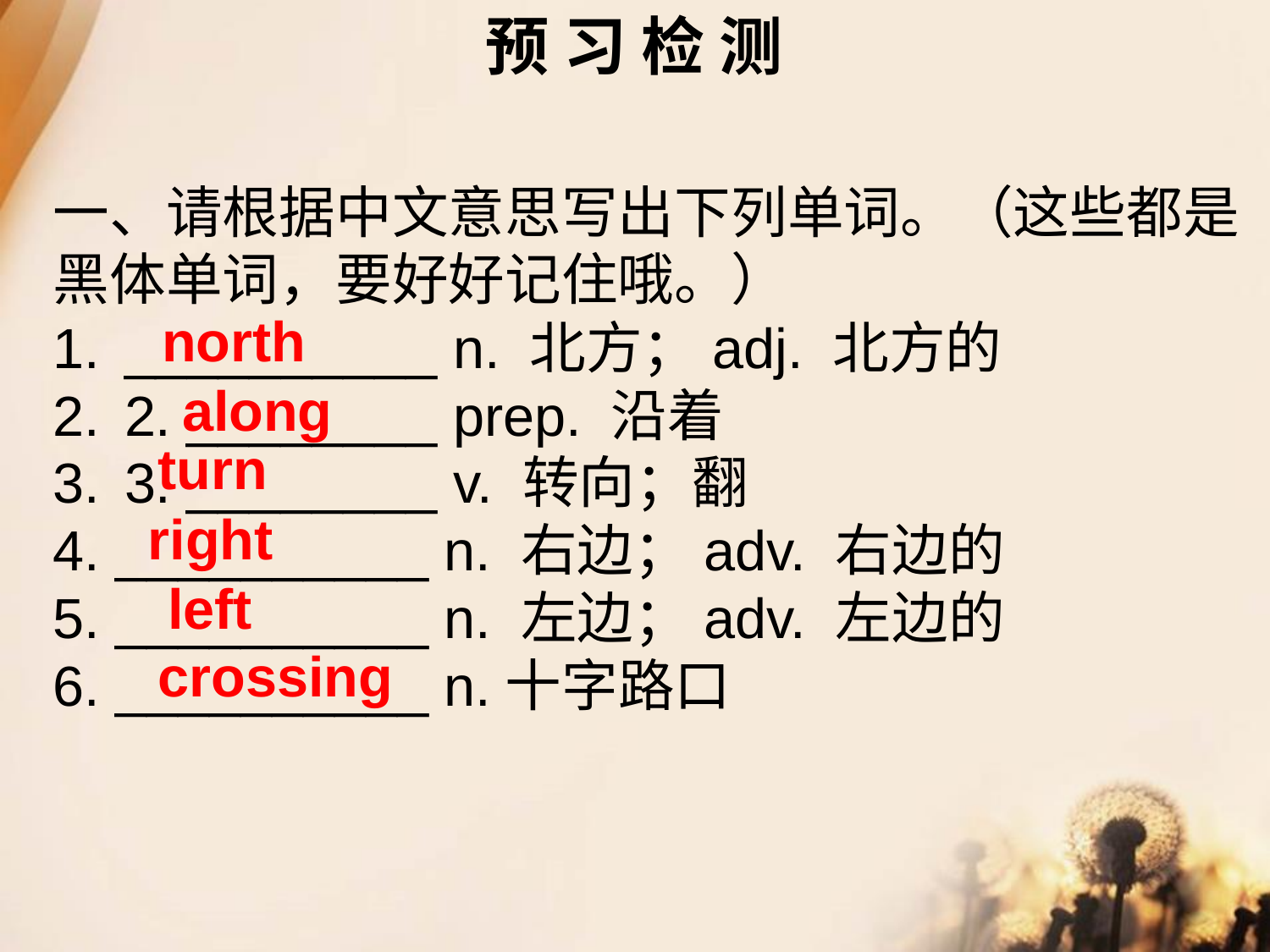

预 习 检 测
一、请根据中文意思写出下列单词。（这些都是黑体单词，要好好记住哦。）
__________ n. 北方；adj. 北方的
2. ________ prep. 沿着
3. ________ v. 转向；翻
4. __________ n. 右边；adv. 右边的
5. __________ n. 左边；adv. 左边的
6. __________ n.十字路口
north
along
turn
right
left
crossing